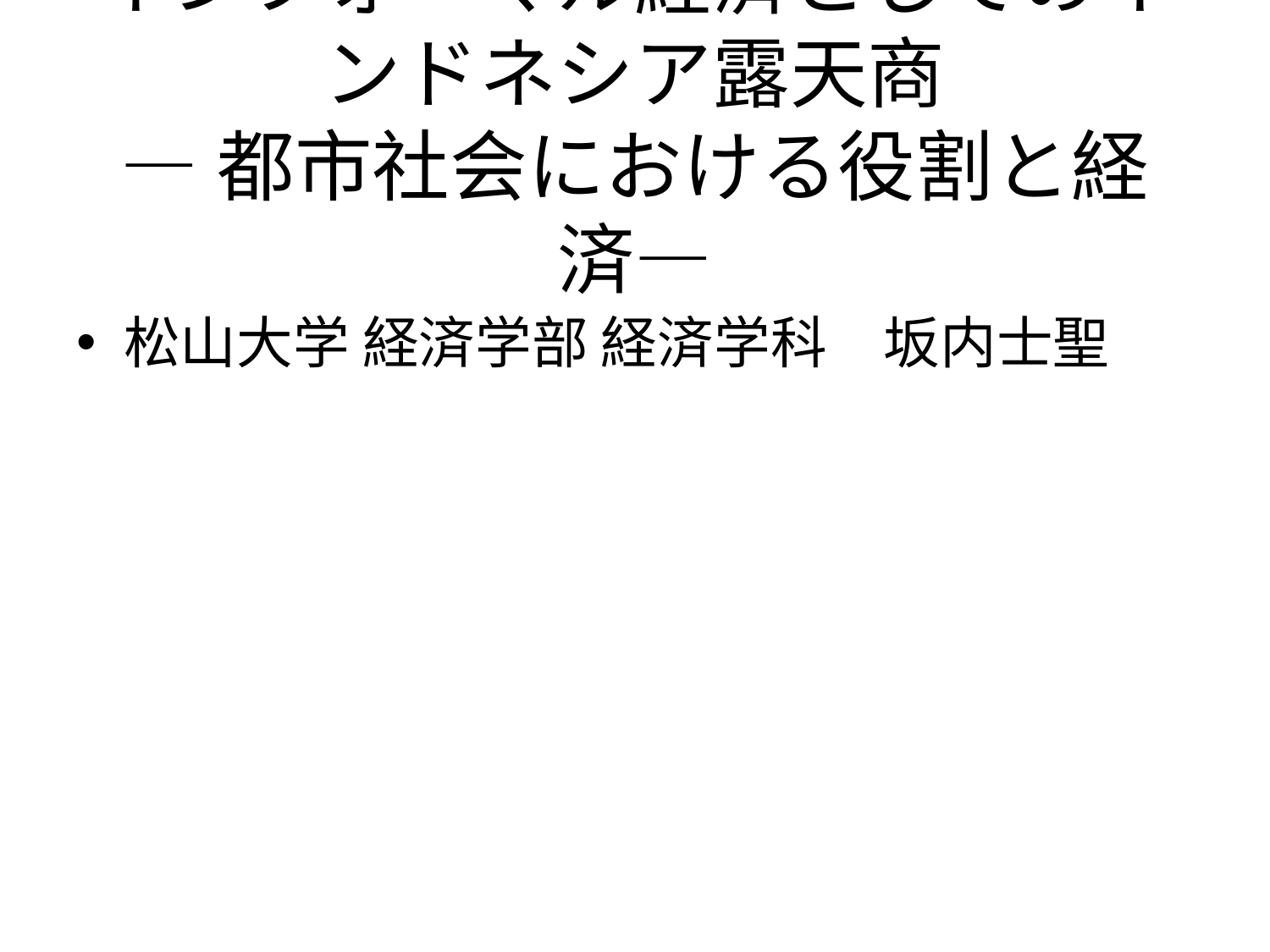

# インフォーマル経済としてのインドネシア露天商
―都市社会における役割と経済―

松山大学 経済学部 経済学科　坂内士聖